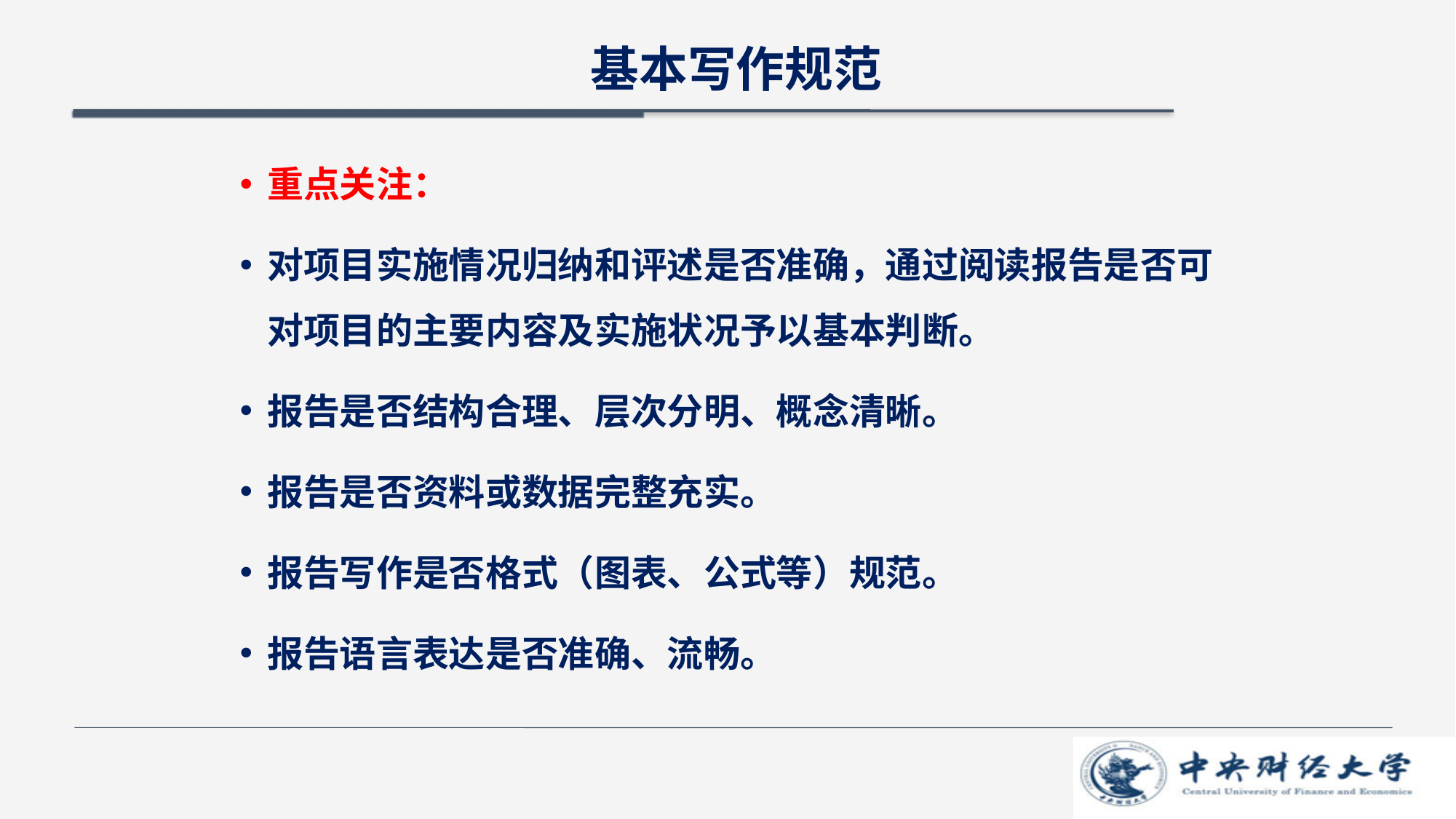

# 基本写作规范
重点关注：
对项目实施情况归纳和评述是否准确，通过阅读报告是否可对项目的主要内容及实施状况予以基本判断。
报告是否结构合理、层次分明、概念清晰。
报告是否资料或数据完整充实。
报告写作是否格式（图表、公式等）规范。
报告语言表达是否准确、流畅。